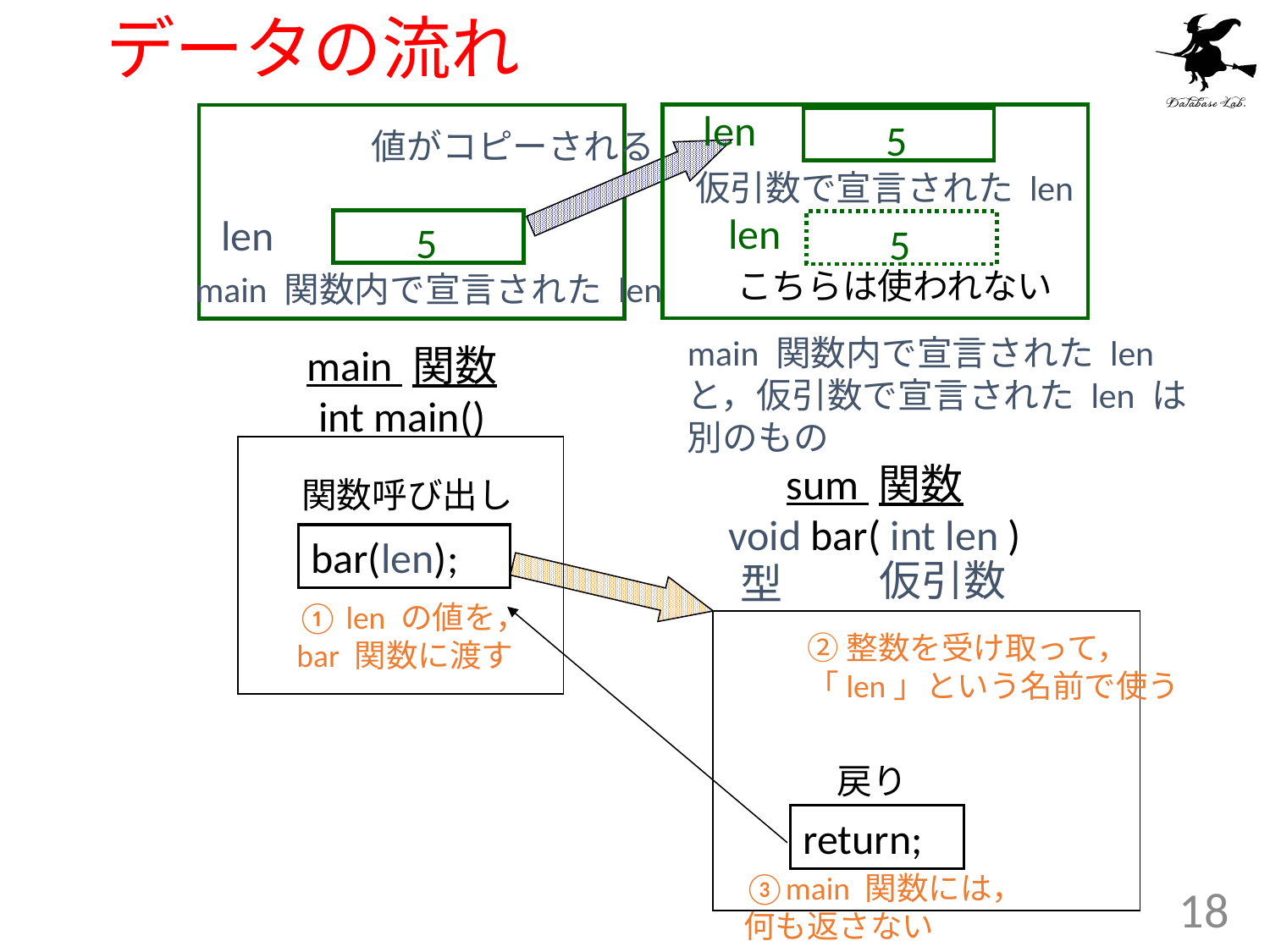

# データの流れ
len

5
値がコピーされる
仮引数で宣言された len

len
len

5

5
こちらは使われない
main 関数内で宣言された len
main 関数内で宣言された len
と，仮引数で宣言された len は
別のもの
main 関数
int main()

sum 関数
void bar( int len )
関数呼び出し
bar(len);
仮引数
型

① len の値を，
bar 関数に渡す

②整数を受け取って，
「len」という名前で使う
戻り
return;
③main 関数には，
何も返さない
18